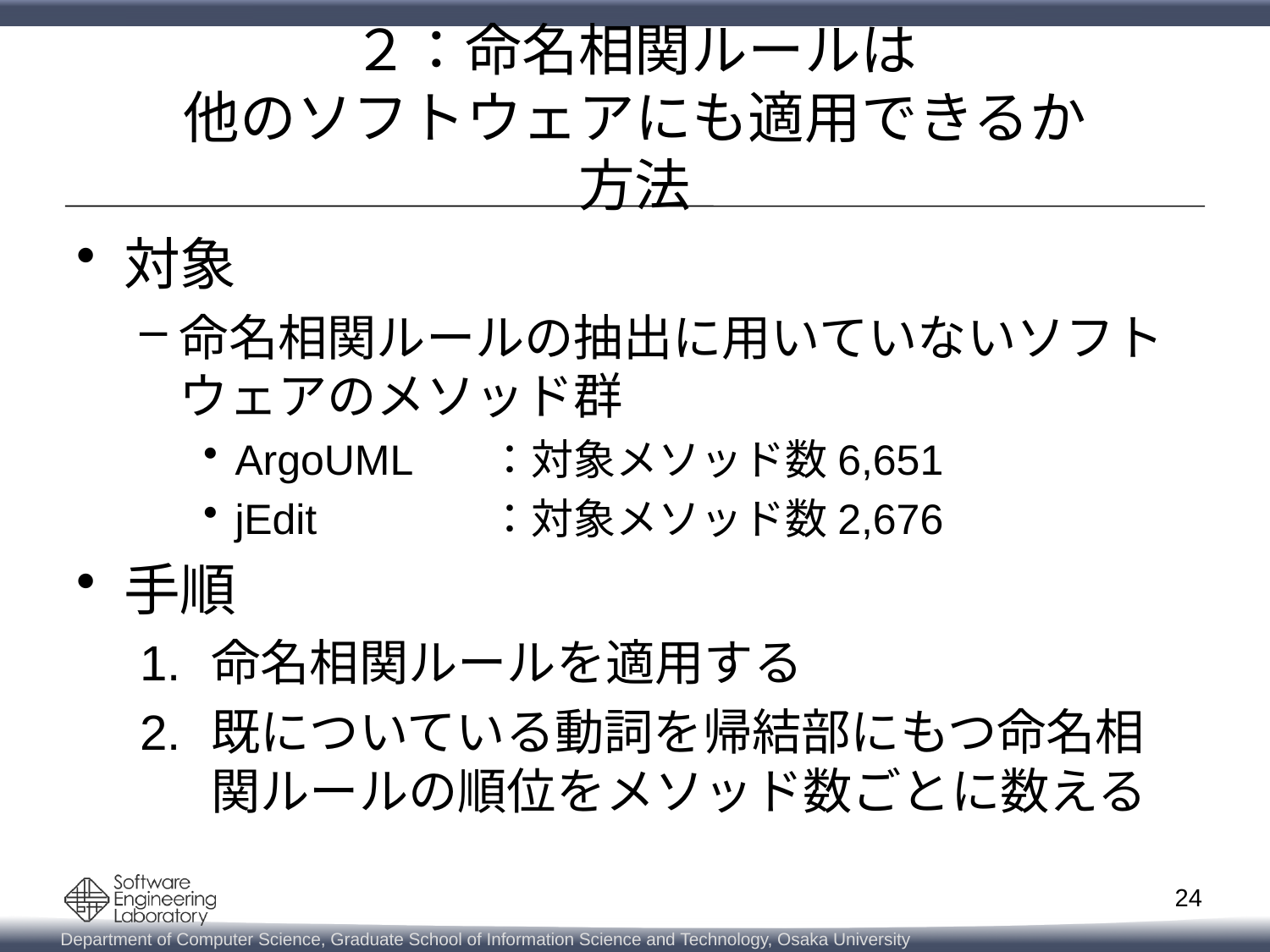

# ２：命名相関ルールは 他のソフトウェアにも適用できるか 方法
対象
命名相関ルールの抽出に用いていないソフトウェアのメソッド群
ArgoUML	：対象メソッド数6,651
jEdit		：対象メソッド数2,676
手順
命名相関ルールを適用する
既についている動詞を帰結部にもつ命名相関ルールの順位をメソッド数ごとに数える

24